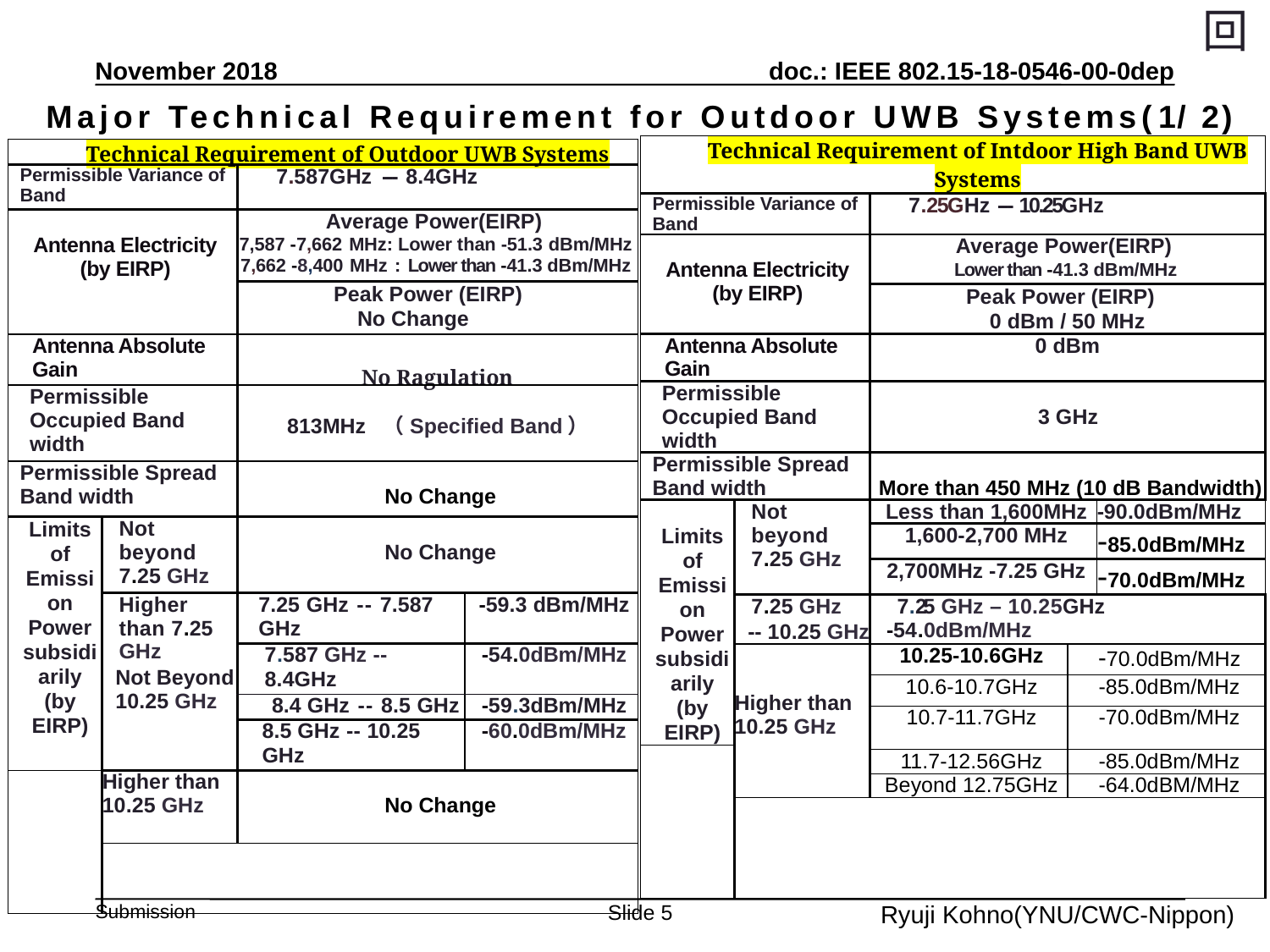

回
November 2018
Major Technical Requirement for Outdoor UWB Systems(1/ 2)
| Technical Requirement of Intdoor High Band UWB Systems |  |  |  |  |
| --- | --- | --- | --- | --- |
| Permissible Variance of Band |  | 7.25GHz --- 10.25GHz |  |  |
| Antenna Electricity (by EIRP) |  | Average Power(EIRP) Lower than -41.3 dBm/MHz |  |  |
|  |  | Peak Power (EIRP) 0 dBm / 50 MHz |  |  |
| Antenna Absolute Gain |  | 0 dBm |  |  |
| Permissible Occupied Band width |  | 3 GHz |  |  |
| Permissible Spread Band width |  | More than 450 MHz (10 dB Bandwidth) |  |  |
| Limits of Emission Power subsidiarily (by EIRP) | Not beyond 7.25 GHz | Less than 1,600MHz |  | -90.0dBm/MHz |
|  |  | 1,600-2,700 MHz |  | -85.0dBm/MHz |
|  |  | 2,700MHz -7.25 GHz |  | -70.0dBm/MHz |
|  | 7.25 GHz -- 10.25 GHz | 7.25 GHz – 10.25GHz -54.0dBm/MHz |  |  |
|  | Higher than 10.25 GHz | 10.25-10.6GHz | -70.0dBm/MHz |  |
|  |  | 10.6-10.7GHz | -85.0dBm/MHz |  |
|  |  | 10.7-11.7GHz | -70.0dBm/MHz |  |
|  |  |  |  |  |
|  |  | 11.7-12.56GHz | -85.0dBm/MHz |  |
|  |  | Beyond 12.75GHz | -64.0dBM/MHz |  |
|  |  |  |  |  |
| Technical Requirement of Outdoor UWB Systems |  |  |  |
| --- | --- | --- | --- |
| Permissible Variance of Band |  | 7.587GHz --- 8.4GHz |  |
| Antenna Electricity (by EIRP) |  | Average Power(EIRP) 7,587 -7,662 MHz: Lower than -51.3 dBm/MHz 7,662 -8,400 MHz : Lower than -41.3 dBm/MHz |  |
|  |  | Peak Power (EIRP) No Change |  |
| Antenna Absolute Gain |  | No Ragulation |  |
| Permissible Occupied Band width |  | 813MHz （Specified Band） |  |
| Permissible Spread Band width |  | No Change |  |
| Limits of Emission Power subsidiarily (by EIRP) | Not beyond 7.25 GHz | No Change |  |
|  | Higher than 7.25 GHz Not Beyond 10.25 GHz | 7.25 GHz -- 7.587 GHz | -59.3 dBm/MHz |
|  |  | 7.587 GHz -- 8.4GHz | -54.0dBm/MHz |
|  |  | 8.4 GHz -- 8.5 GHz | -59.3dBm/MHz |
|  |  | 8.5 GHz -- 10.25 GHz | -60.0dBm/MHz |
|  | Higher than 10.25 GHz | No Change |  |
|  |  |  |  |
Ryuji Kohno(YNU/CWC-Nippon)
Slide 5